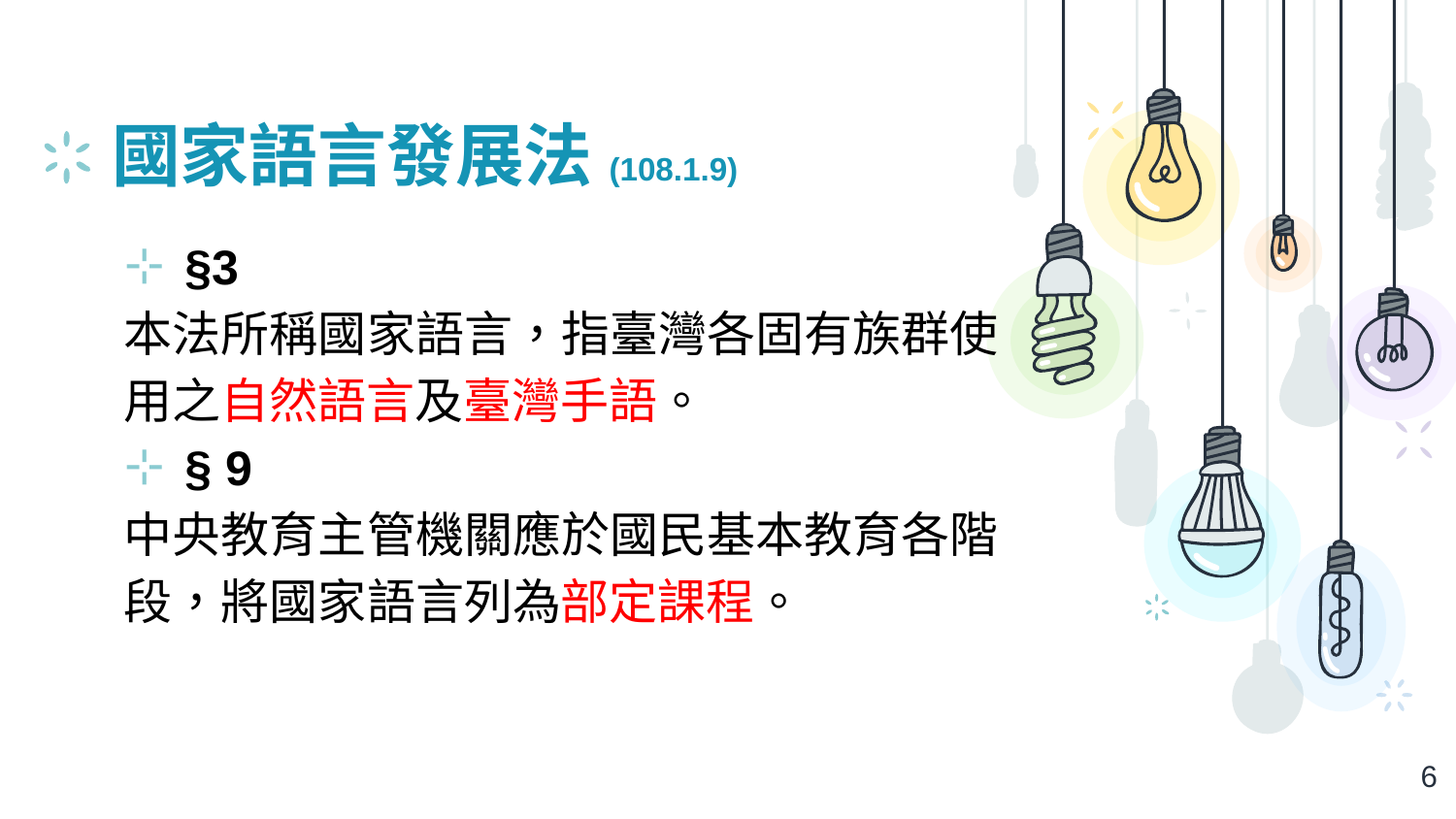

# 國家語言發展法(108.1.9)
§3
本法所稱國家語言，指臺灣各固有族群使用之自然語言及臺灣手語。
§ 9
中央教育主管機關應於國民基本教育各階段，將國家語言列為部定課程。

6